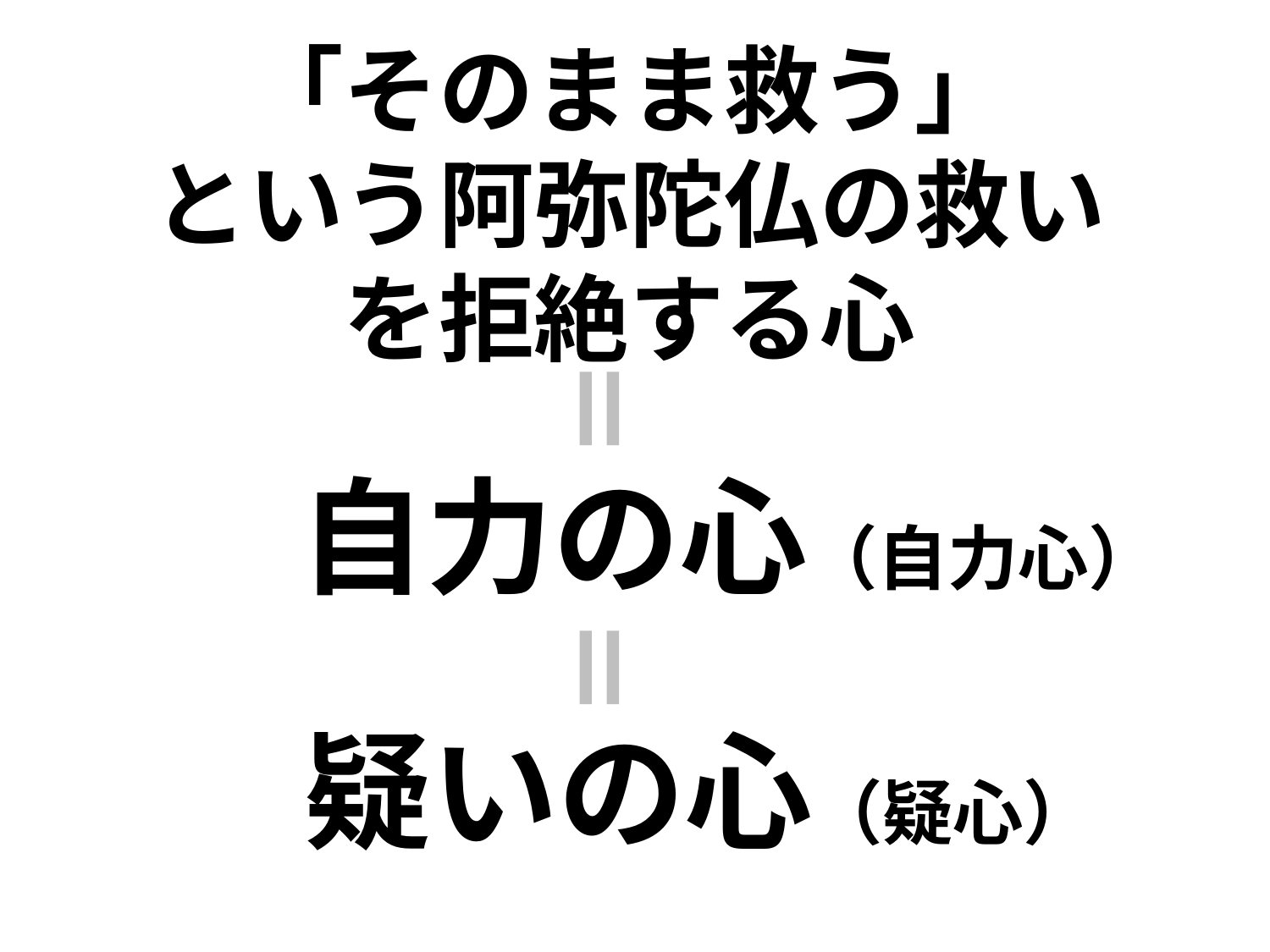

「そのまま救う」
という阿弥陀仏の救い
を拒絶する心

自力の心（自力心）

疑いの心（疑心）